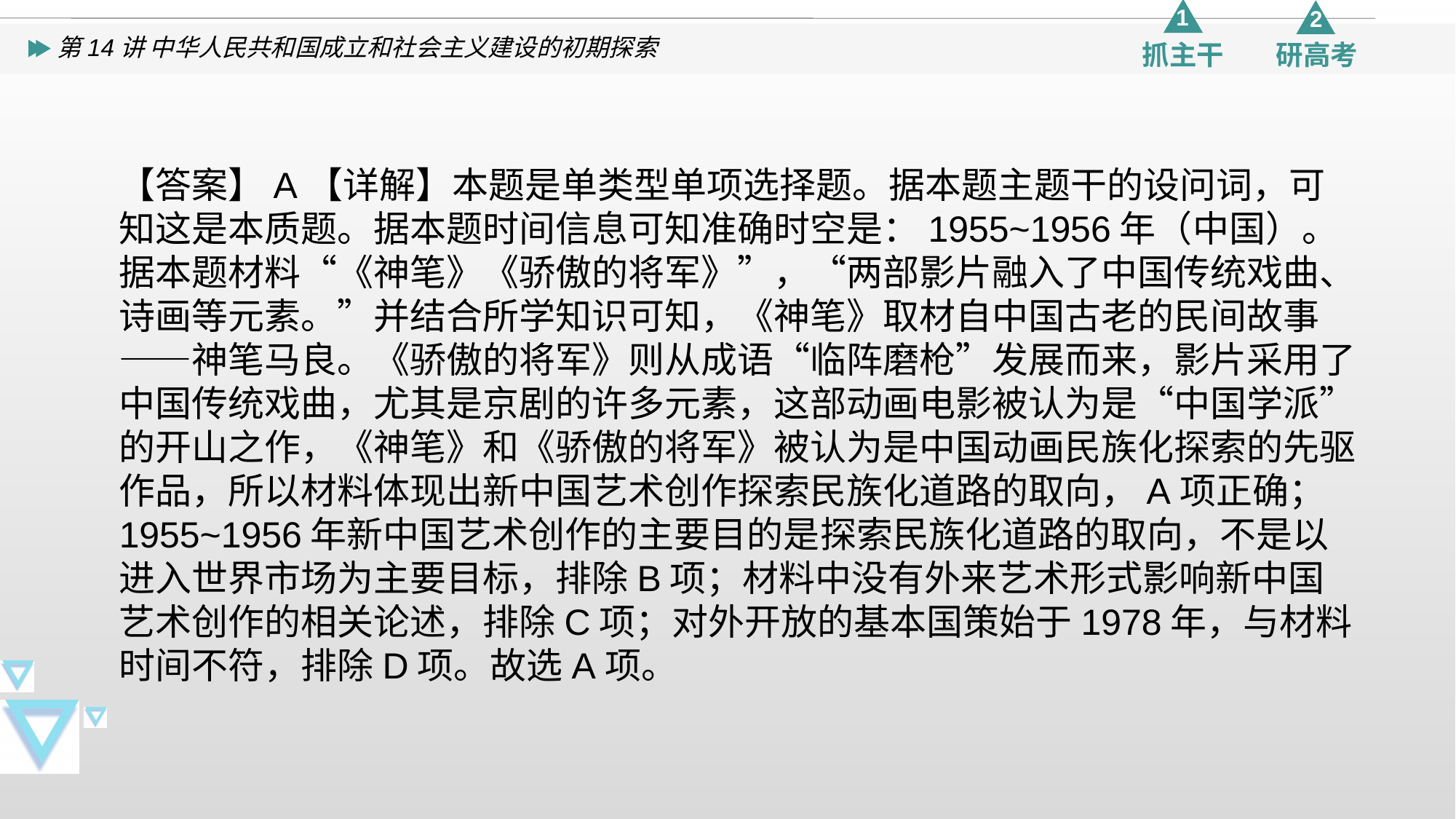

【答案】A【详解】本题是单类型单项选择题。据本题主题干的设问词，可知这是本质题。据本题时间信息可知准确时空是：1955~1956年（中国）。据本题材料“《神笔》《骄傲的将军》”，“两部影片融入了中国传统戏曲、诗画等元素。”并结合所学知识可知，《神笔》取材自中国古老的民间故事——神笔马良。《骄傲的将军》则从成语“临阵磨枪”发展而来，影片采用了中国传统戏曲，尤其是京剧的许多元素，这部动画电影被认为是“中国学派”的开山之作，《神笔》和《骄傲的将军》被认为是中国动画民族化探索的先驱作品，所以材料体现出新中国艺术创作探索民族化道路的取向，A项正确；1955~1956年新中国艺术创作的主要目的是探索民族化道路的取向，不是以进入世界市场为主要目标，排除B项；材料中没有外来艺术形式影响新中国艺术创作的相关论述，排除C项；对外开放的基本国策始于1978年，与材料时间不符，排除D项。故选A项。